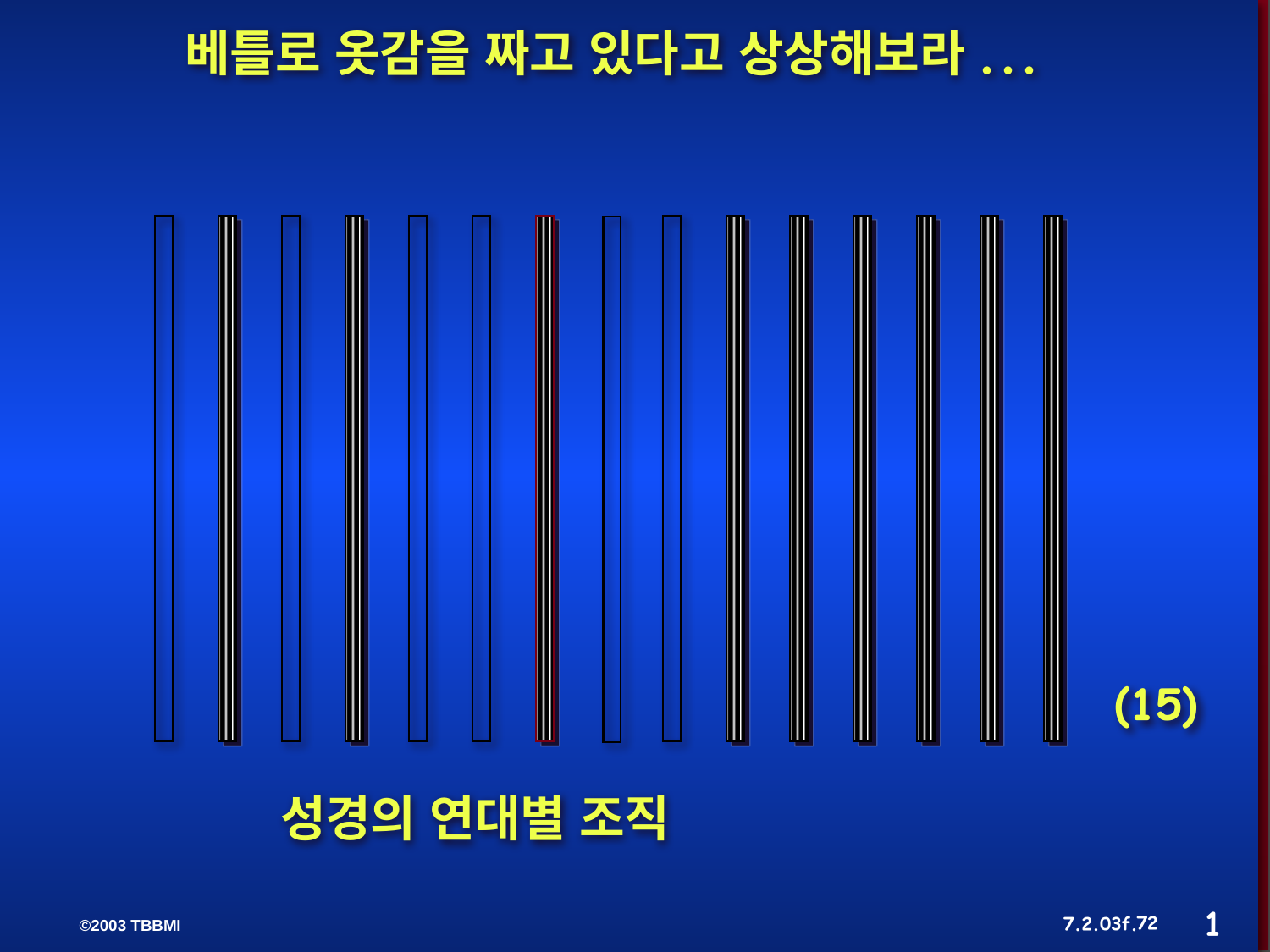

베틀로 옷감을 짜고 있다고 상상해보라...

(15)
                 성경의 연대별 조직
1
72
7.2.03f.
©2003 TBBMI